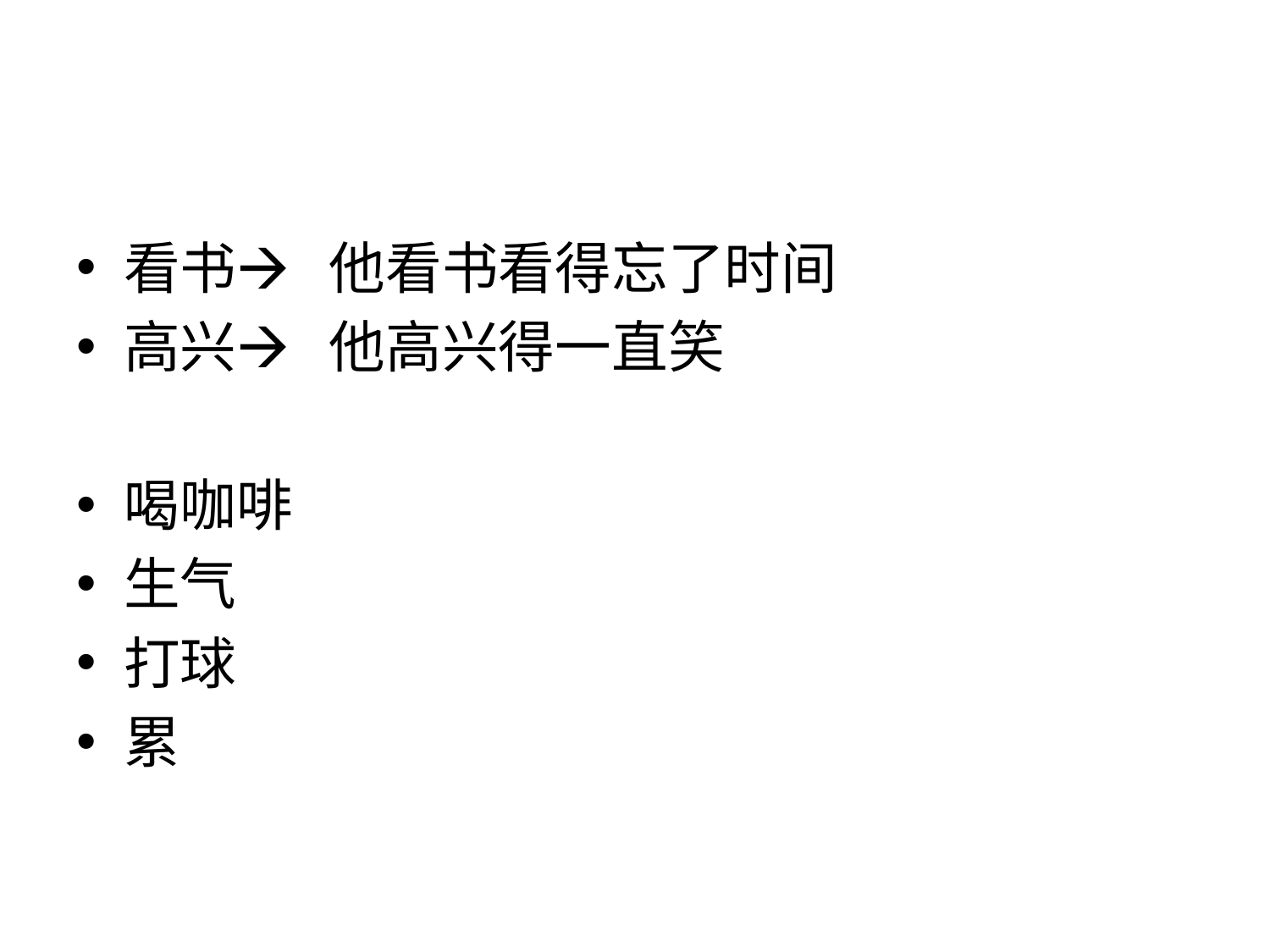

看书🡪   他看书看得忘了时间
高兴🡪   他高兴得一直笑

喝咖啡
生气
打球
累